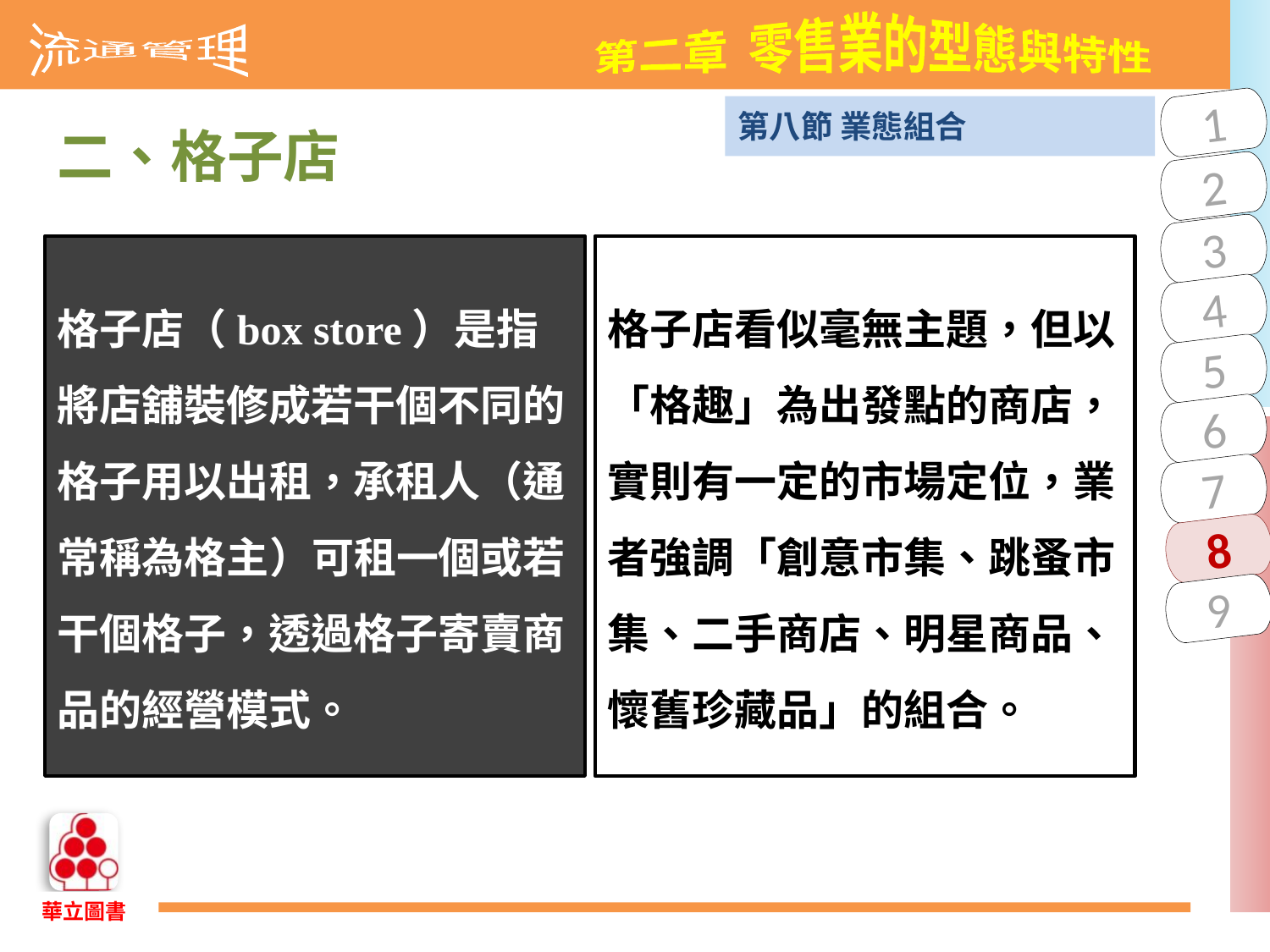

第八節 業態組合
二、格子店
格子店（box store）是指將店舖裝修成若干個不同的格子用以出租，承租人（通常稱為格主）可租一個或若干個格子，透過格子寄賣商品的經營模式。
格子店看似毫無主題，但以「格趣」為出發點的商店，實則有一定的市場定位，業者強調「創意市集、跳蚤市集、二手商店、明星商品、懷舊珍藏品」的組合。